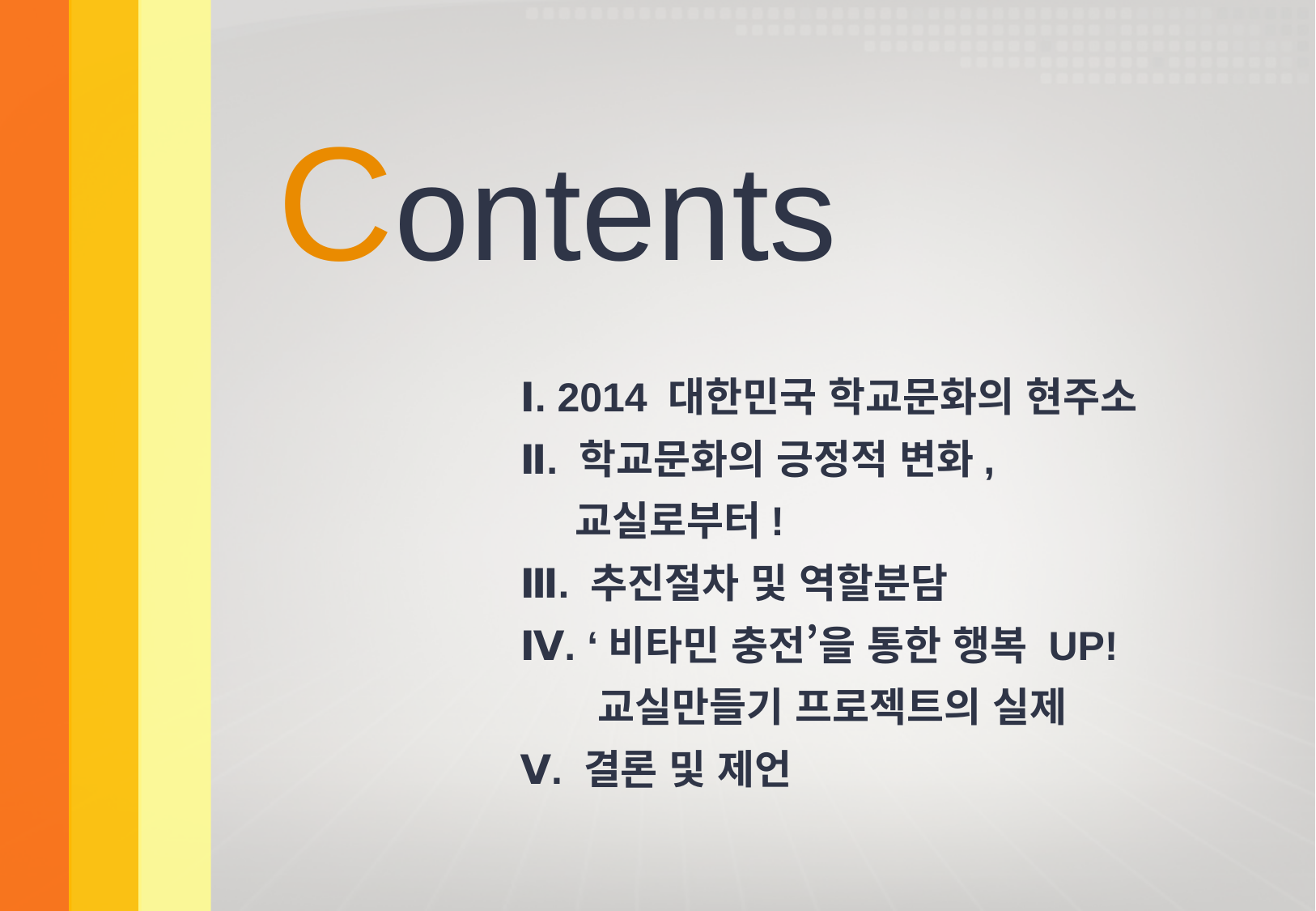

Contents

Ⅰ. 2014 대한민국 학교문화의 현주소
Ⅱ. 학교문화의 긍정적 변화,
    교실로부터!
Ⅲ. 추진절차 및 역할분담
Ⅳ. ‘비타민 충전’을 통한 행복 UP!
      교실만들기 프로젝트의 실제
Ⅴ. 결론 및 제언